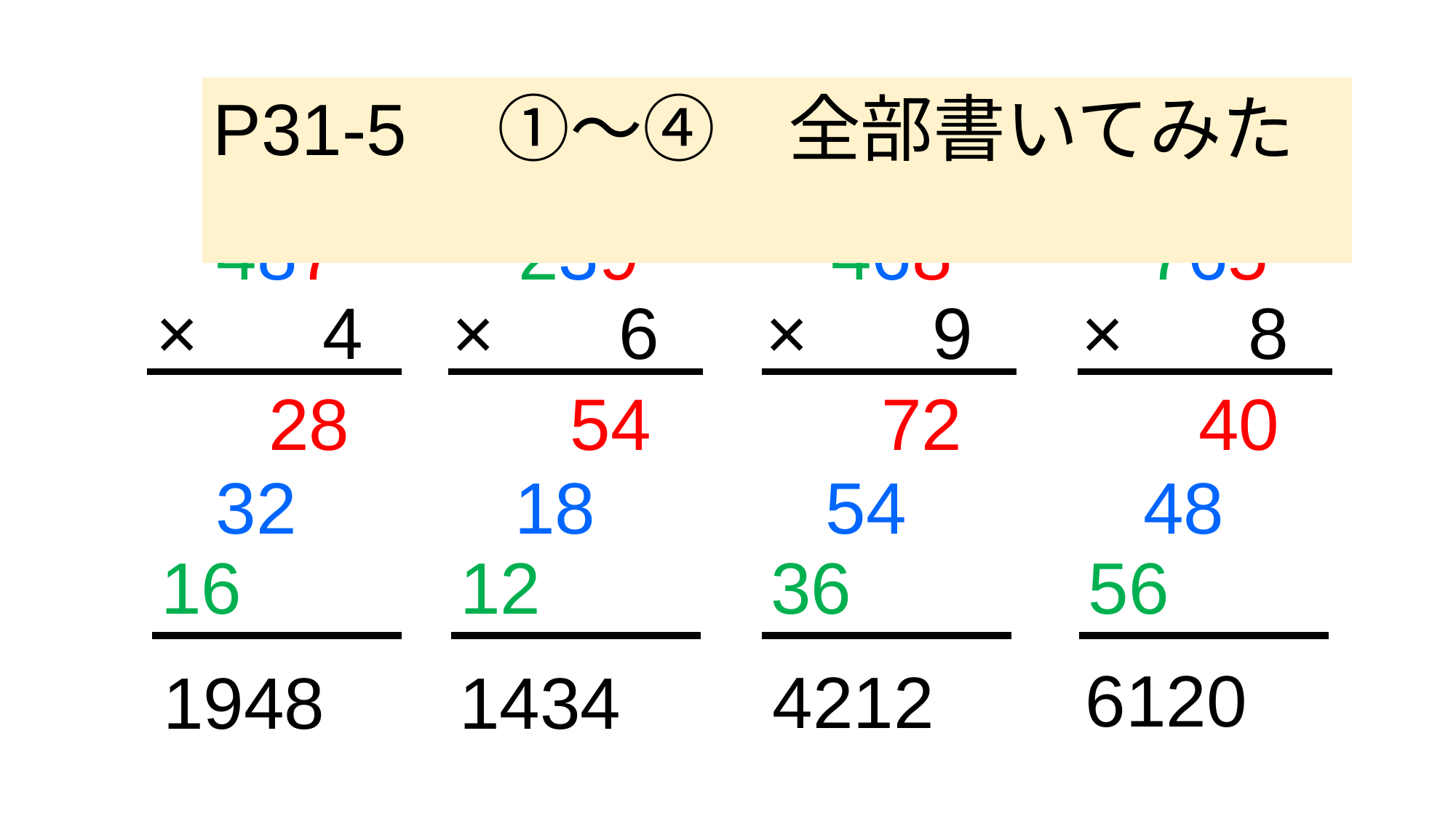

P31-5　①～④　全部書いてみた
487
239
468
765
×　 4
×　 6
×　 9
×　 8
28
54
72
40
32
18
54
48
16
12
36
56
6120
4212
1948
1434